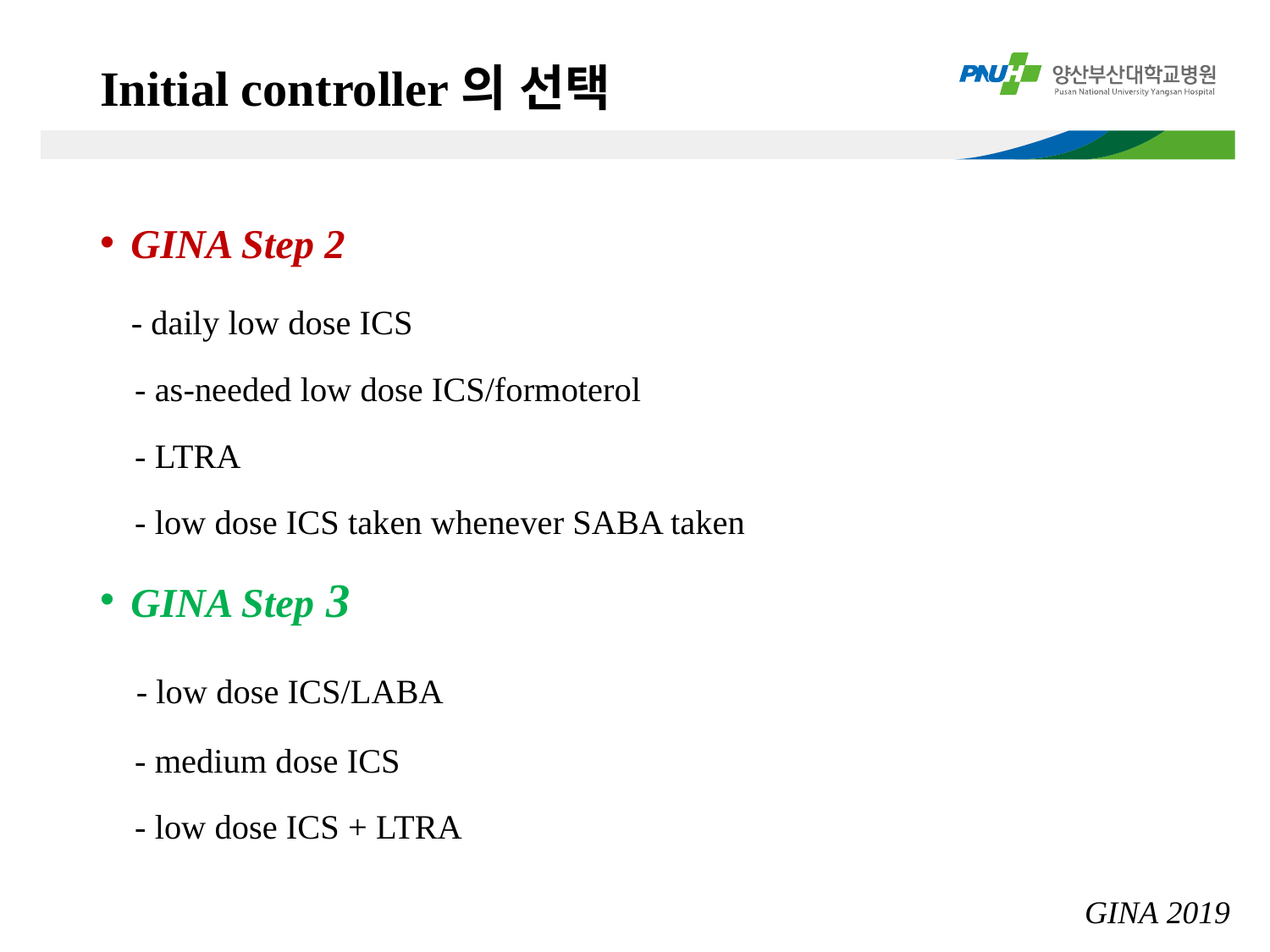

# Initial controller의 선택
GINA Step 2
   - daily low dose ICS
    - as-needed low dose ICS/formoterol
    - LTRA
    - low dose ICS taken whenever SABA taken
GINA Step 3
   - low dose ICS/LABA
    - medium dose ICS
    - low dose ICS + LTRA
GINA 2019